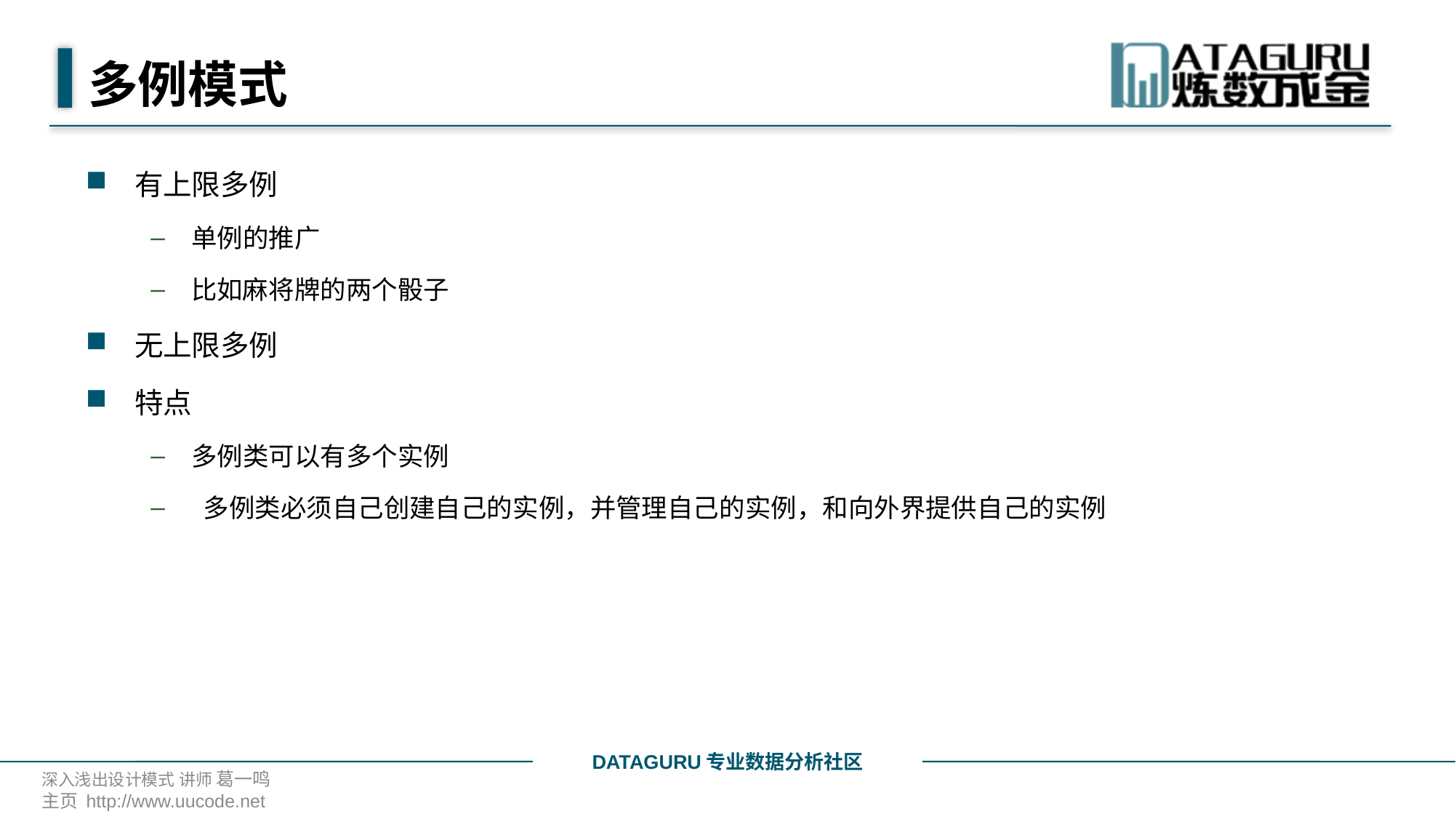

# 多例模式
有上限多例
单例的推广
比如麻将牌的两个骰子
无上限多例
特点
多例类可以有多个实例
 多例类必须自己创建自己的实例，并管理自己的实例，和向外界提供自己的实例